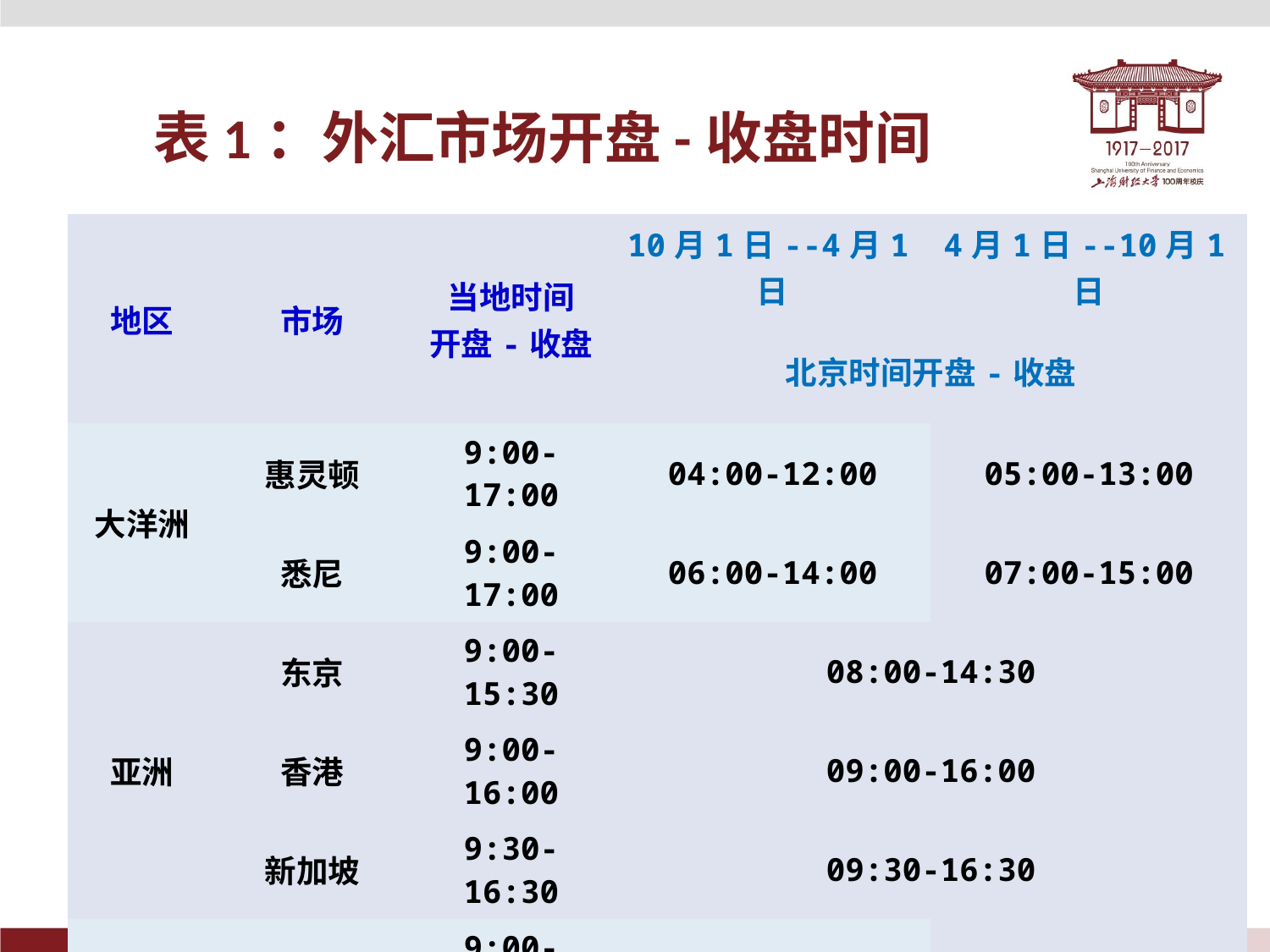

# 表1：外汇市场开盘-收盘时间

| 地区 | 市场 | 当地时间 开盘-收盘 | 10月1日--4月1日 | 4月1日--10月1日 |
| --- | --- | --- | --- | --- |
|  |  |  | 北京时间开盘-收盘 |  |
| 大洋洲 | 惠灵顿 | 9:00-17:00 | 04:00-12:00 | 05:00-13:00 |
|  | 悉尼 | 9:00-17:00 | 06:00-14:00 | 07:00-15:00 |
| 亚洲 | 东京 | 9:00-15:30 | 08:00-14:30 |  |
|  | 香港 | 9:00-16:00 | 09:00-16:00 |  |
|  | 新加坡 | 9:30-16:30 | 09:30-16:30 |  |
| 欧洲 | 法兰克福 | 9:00-16:00 | 16:00-23:00 | 15:00-22:00 |
|  | 苏黎世 | 9:00-16:00 | 16:00-23:00 | 15:00-22:00 |
|  | 巴黎 | 9:00-16:00 | 16:00-23:00 | 15:00-22:00 |
|  | 伦敦 | 9:30-16:30 | 17:30-00:30 | 16:30-23:30 |
| 北美洲 | 纽约 | 8:30-15:00 | 21:00-04:00 | 20:00-03:00 |
|  | 芝加哥 | 8:30-15:00 | 22:00-05:00 | 21:00-04:00 |

Slide 6-12